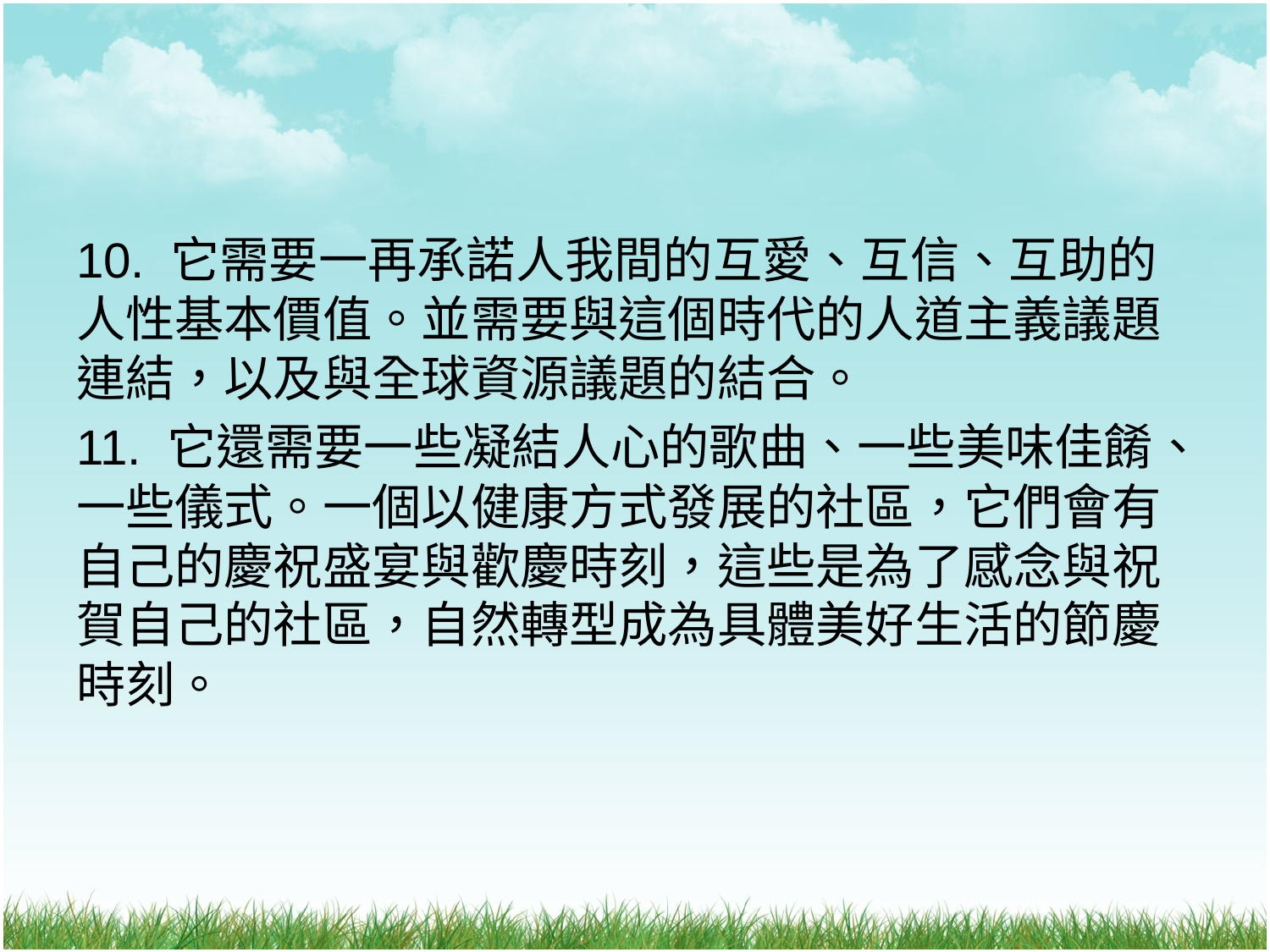

#
10. 它需要一再承諾人我間的互愛、互信、互助的人性基本價值。並需要與這個時代的人道主義議題連結，以及與全球資源議題的結合。
11. 它還需要一些凝結人心的歌曲、一些美味佳餚、一些儀式。一個以健康方式發展的社區，它們會有自己的慶祝盛宴與歡慶時刻，這些是為了感念與祝賀自己的社區，自然轉型成為具體美好生活的節慶時刻。